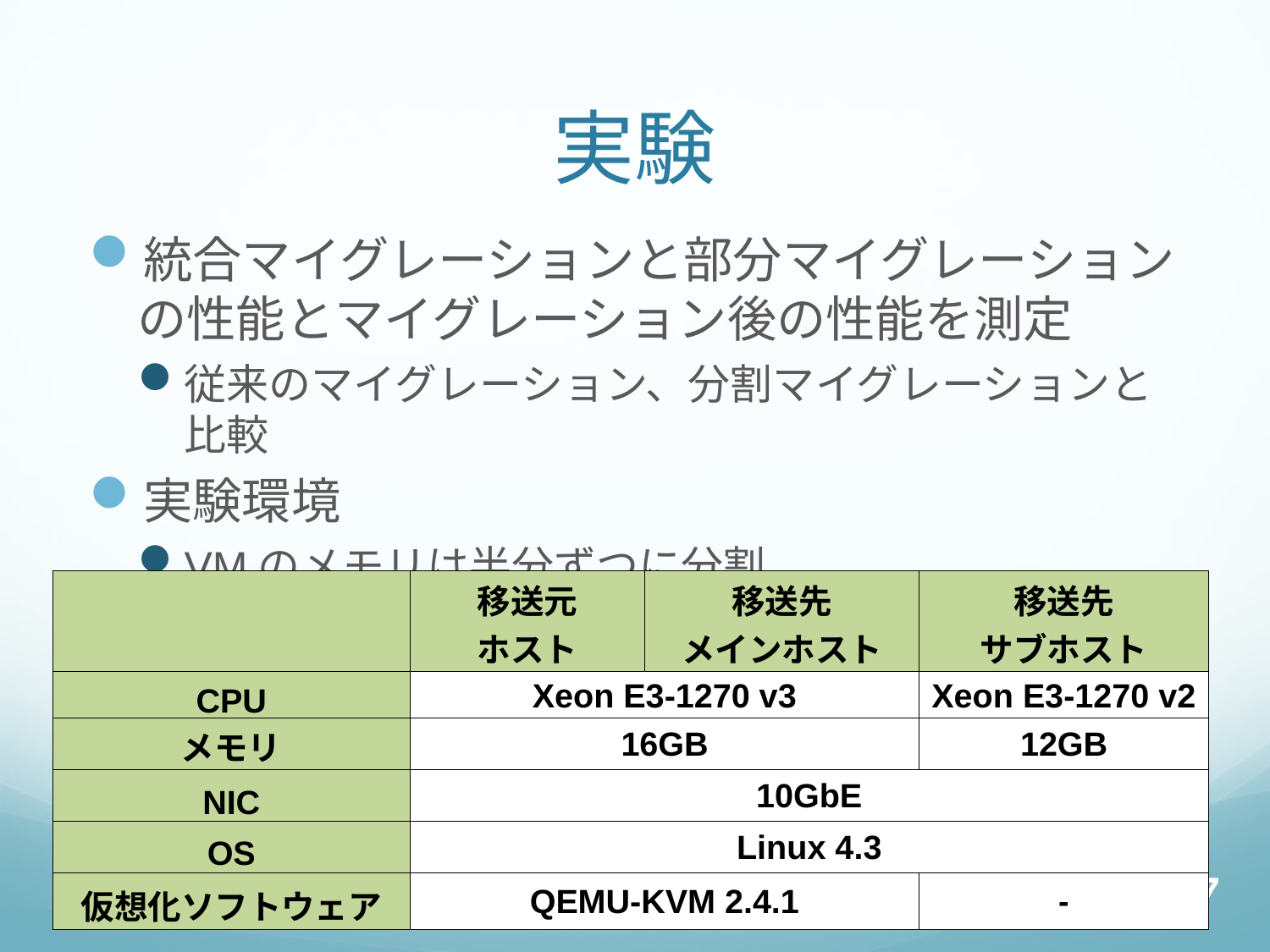

# 実験

統合マイグレーションと部分マイグレーションの性能とマイグレーション後の性能を測定
従来のマイグレーション、分割マイグレーションと比較
実験環境
VMのメモリは半分ずつに分割
|  | 移送元 ホスト | 移送先 メインホスト | 移送先 サブホスト |
| --- | --- | --- | --- |
| CPU | Xeon E3-1270 v3 |  | Xeon E3-1270 v2 |
| メモリ | 16GB |  | 12GB |
| NIC | 10GbE |  |  |
| OS | Linux 4.3 |  |  |
| 仮想化ソフトウェア | QEMU-KVM 2.4.1 |  | - |
17